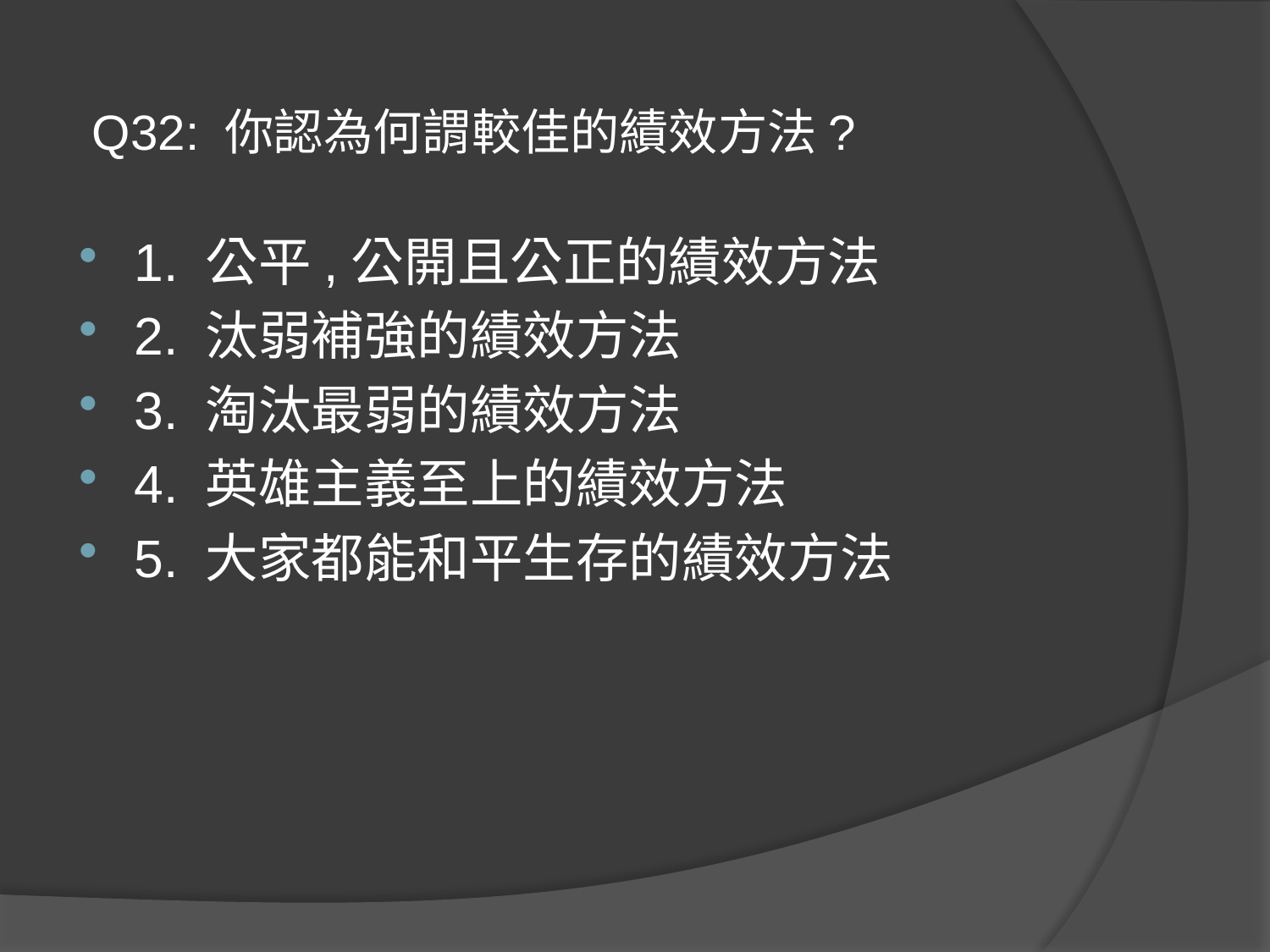

# Q32: 你認為何謂較佳的績效方法?
1. 公平,公開且公正的績效方法
2. 汰弱補強的績效方法
3. 淘汰最弱的績效方法
4. 英雄主義至上的績效方法
5. 大家都能和平生存的績效方法